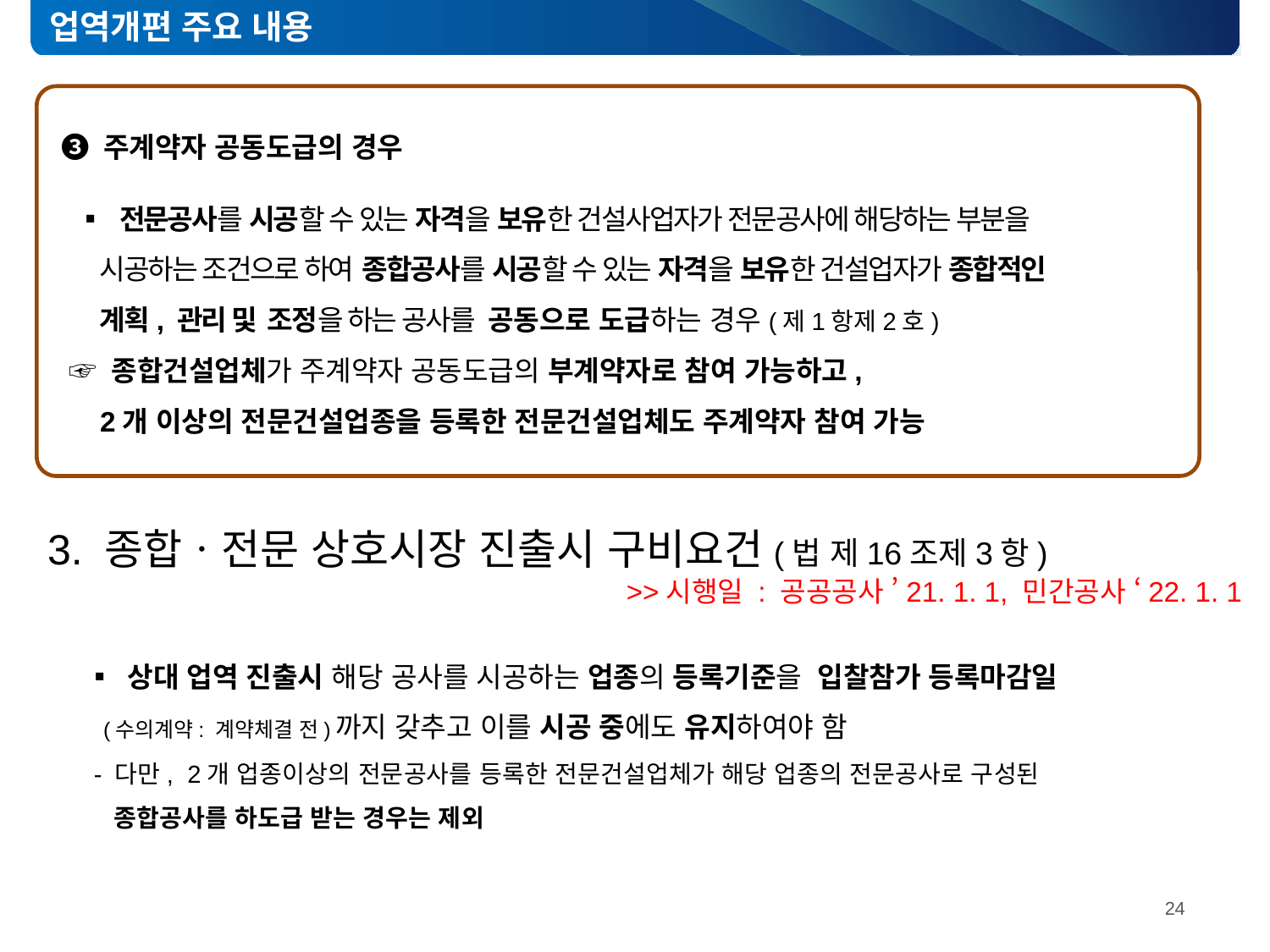

업역개편 주요 내용

❸ 주계약자 공동도급의 경우
  ▪ 전문공사를 시공할 수 있는 자격을 보유한 건설사업자가 전문공사에 해당하는 부분을
     시공하는 조건으로 하여 종합공사를 시공할 수 있는 자격을 보유한 건설업자가 종합적인
     계획, 관리 및  조정을 하는 공사를  공동으로 도급하는 경우(제1항제2호)
 ☞ 종합건설업체가 주계약자 공동도급의 부계약자로 참여 가능하고,
     2개 이상의 전문건설업종을 등록한 전문건설업체도 주계약자 참여 가능
3. 종합ㆍ전문 상호시장 진출시 구비요건(법 제16조제3항)
>>시행일 : 공공공사 ’21. 1. 1, 민간공사 ‘22. 1. 1
 ▪ 상대 업역 진출시 해당 공사를 시공하는 업종의 등록기준을  입찰참가 등록마감일
   (수의계약: 계약체결 전)까지 갖추고 이를 시공 중에도 유지하여야 함
  - 다만,  2개 업종이상의 전문공사를 등록한 전문건설업체가 해당 업종의 전문공사로 구성된
    종합공사를 하도급 받는 경우는 제외